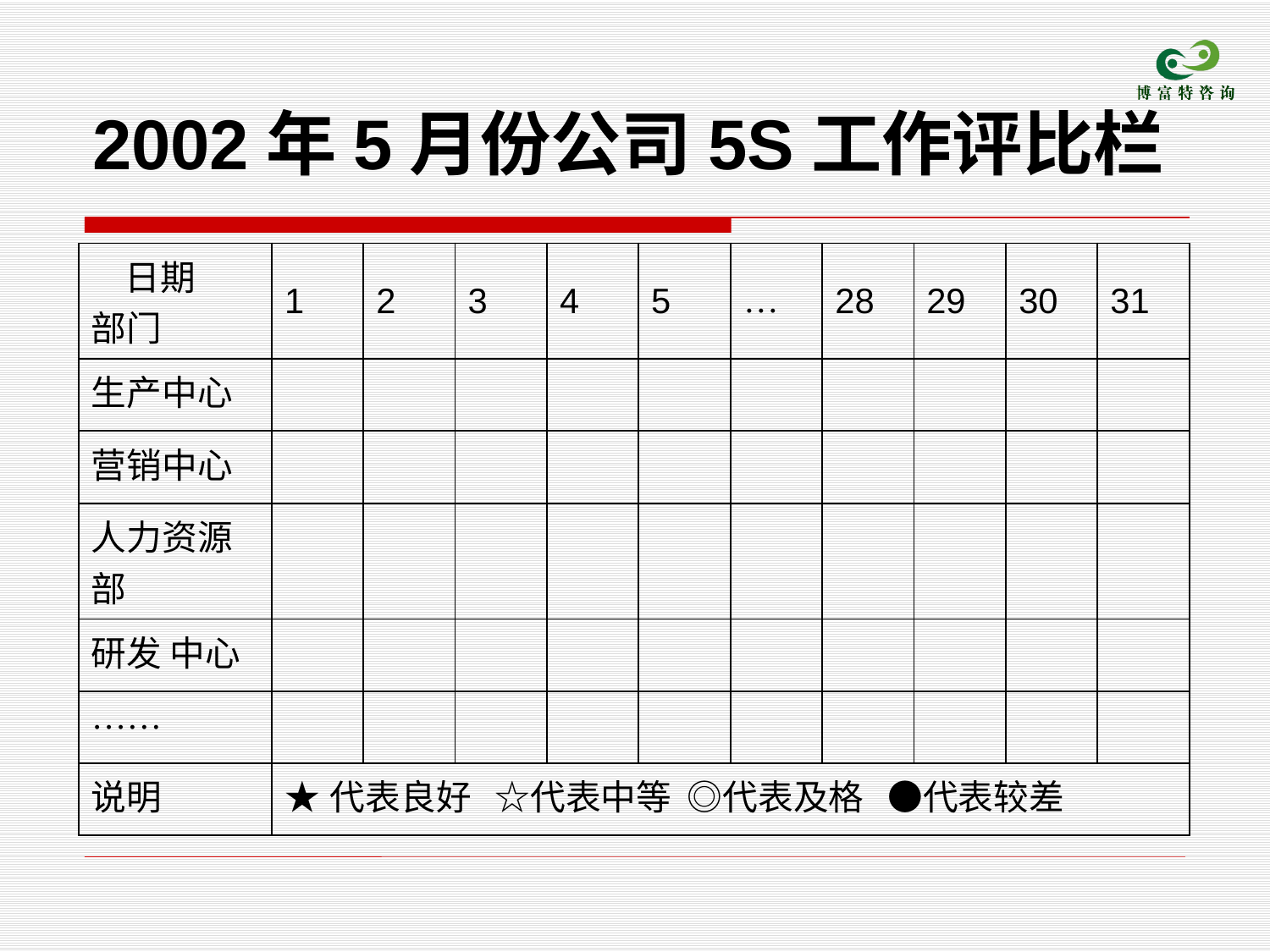

# 2002年5月份公司5S工作评比栏
| 日期 部门 | 1 | 2 | 3 | 4 | 5 | … | 28 | 29 | 30 | 31 |
| --- | --- | --- | --- | --- | --- | --- | --- | --- | --- | --- |
| 生产中心 |  |  |  |  |  |  |  |  |  |  |
| 营销中心 |  |  |  |  |  |  |  |  |  |  |
| 人力资源部 |  |  |  |  |  |  |  |  |  |  |
| 研发 中心 |  |  |  |  |  |  |  |  |  |  |
| …… |  |  |  |  |  |  |  |  |  |  |
| 说明 | ★代表良好 ☆代表中等 ◎代表及格 ●代表较差 |  |  |  |  |  |  |  |  |  |
447